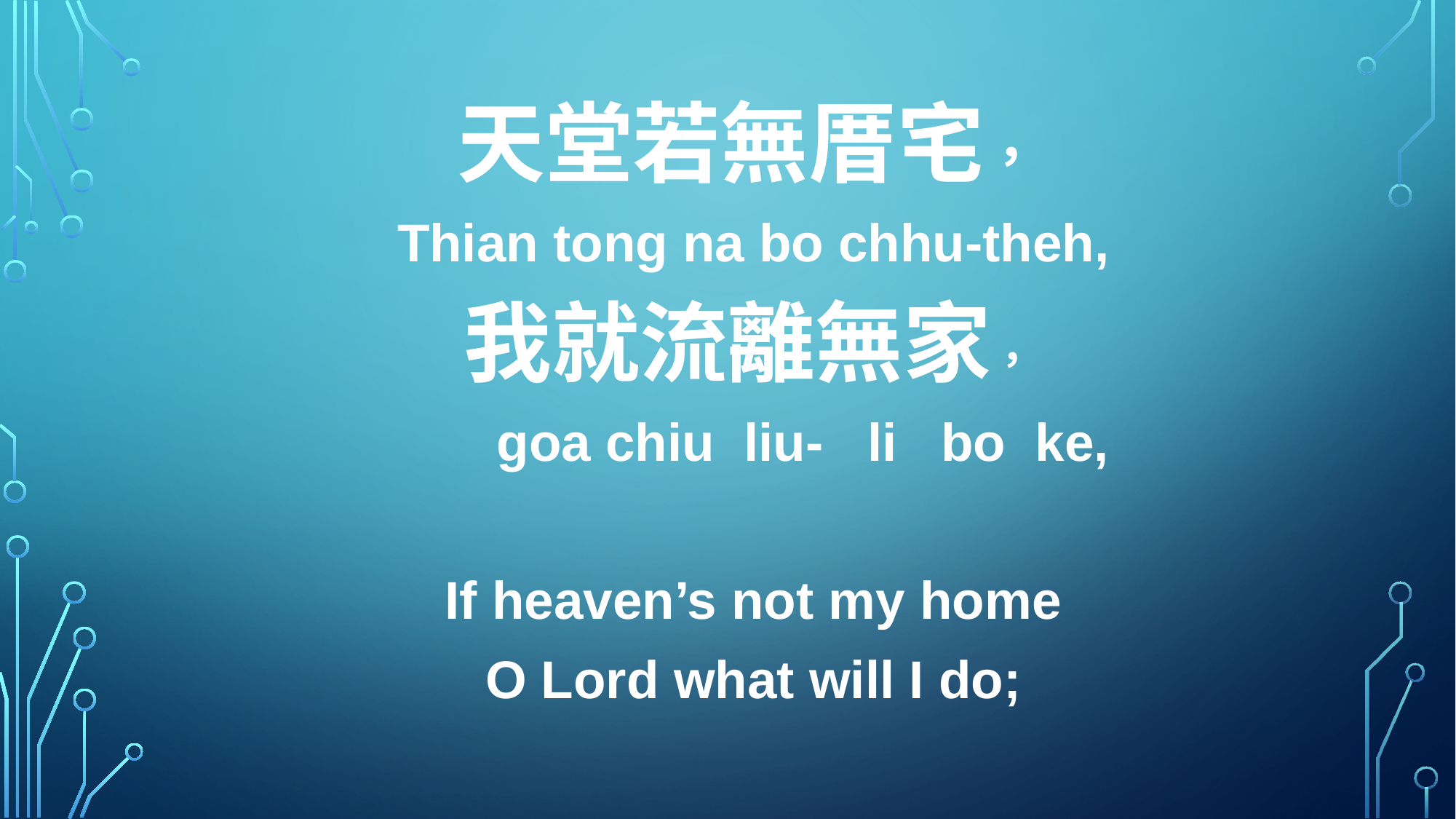

天堂若無厝宅，
Thian tong na bo chhu-theh,
我就流離無家，
            goa chiu  liu-   li   bo  ke,

If heaven’s not my home
O Lord what will I do;